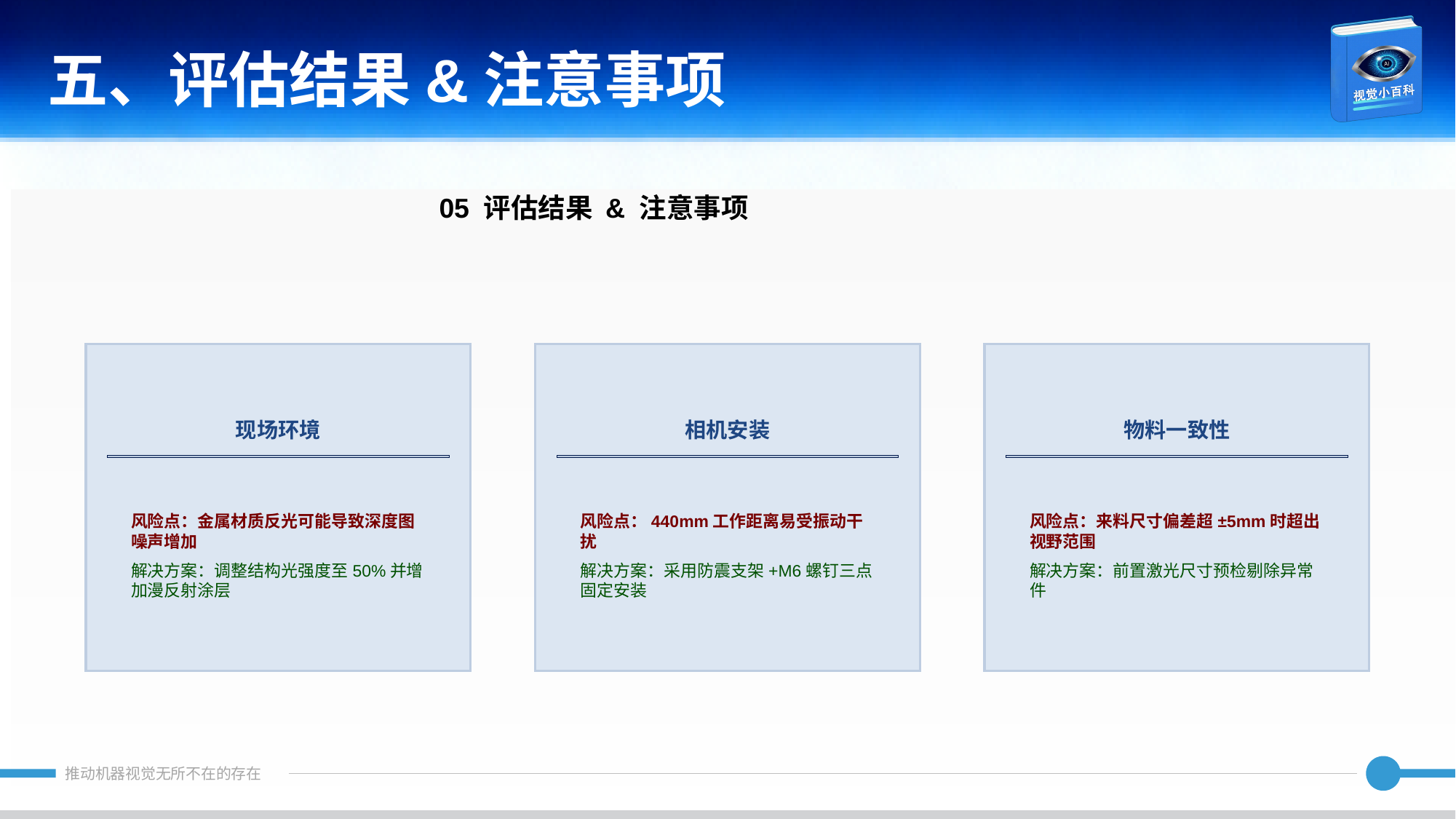

五、评估结果&注意事项

05 评估结果 & 注意事项

现场环境

相机安装

物料一致性

风险点：金属材质反光可能导致深度图噪声增加
解决方案：调整结构光强度至50%并增加漫反射涂层

风险点：440mm工作距离易受振动干扰
解决方案：采用防震支架+M6螺钉三点固定安装

风险点：来料尺寸偏差超±5mm时超出视野范围
解决方案：前置激光尺寸预检剔除异常件
10